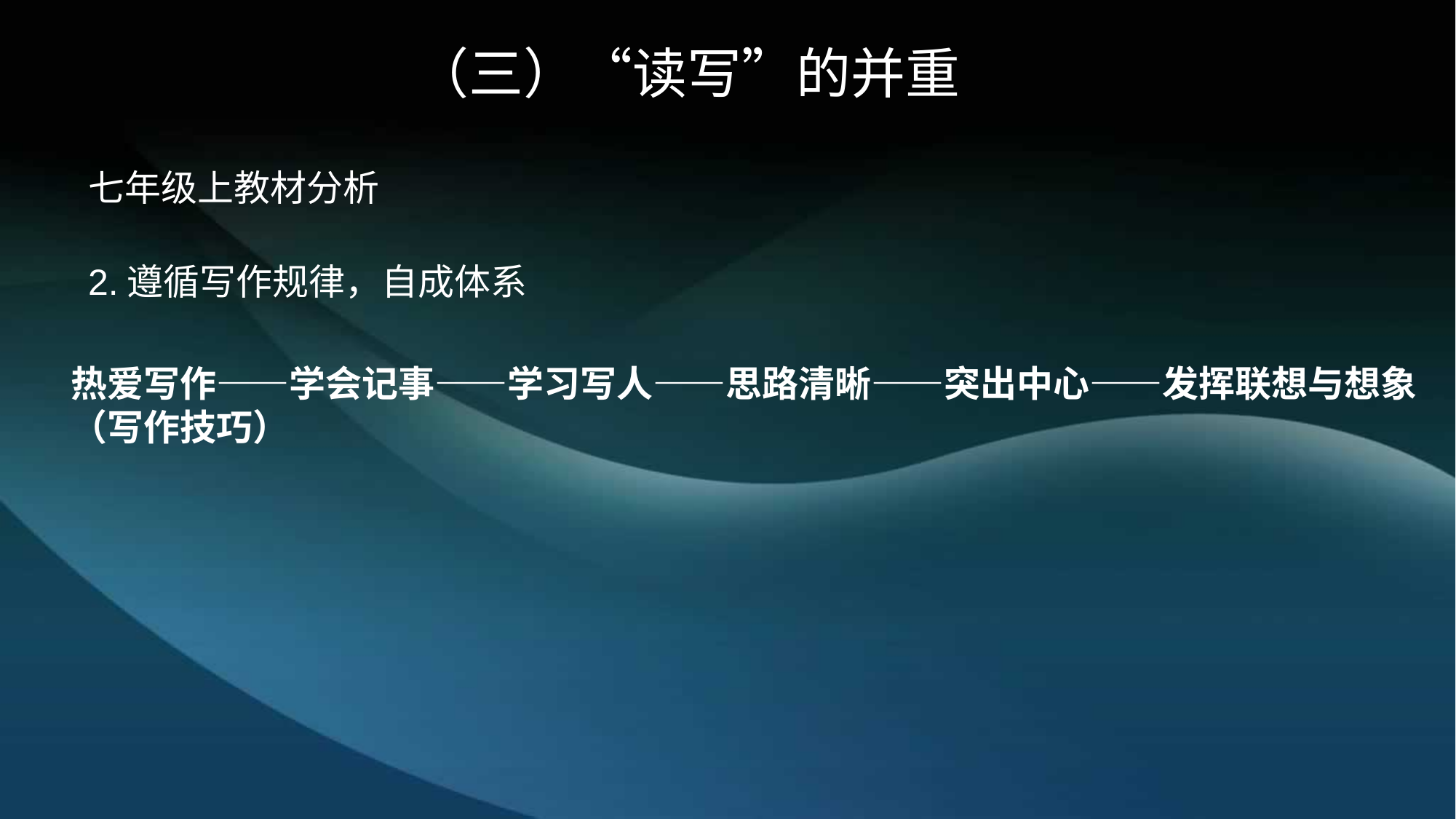

# （三）“读写”的并重

 七年级上教材分析

  2.遵循写作规律，自成体系

热爱写作——学会记事——学习写人——思路清晰——突出中心——发挥联想与想象（写作技巧）